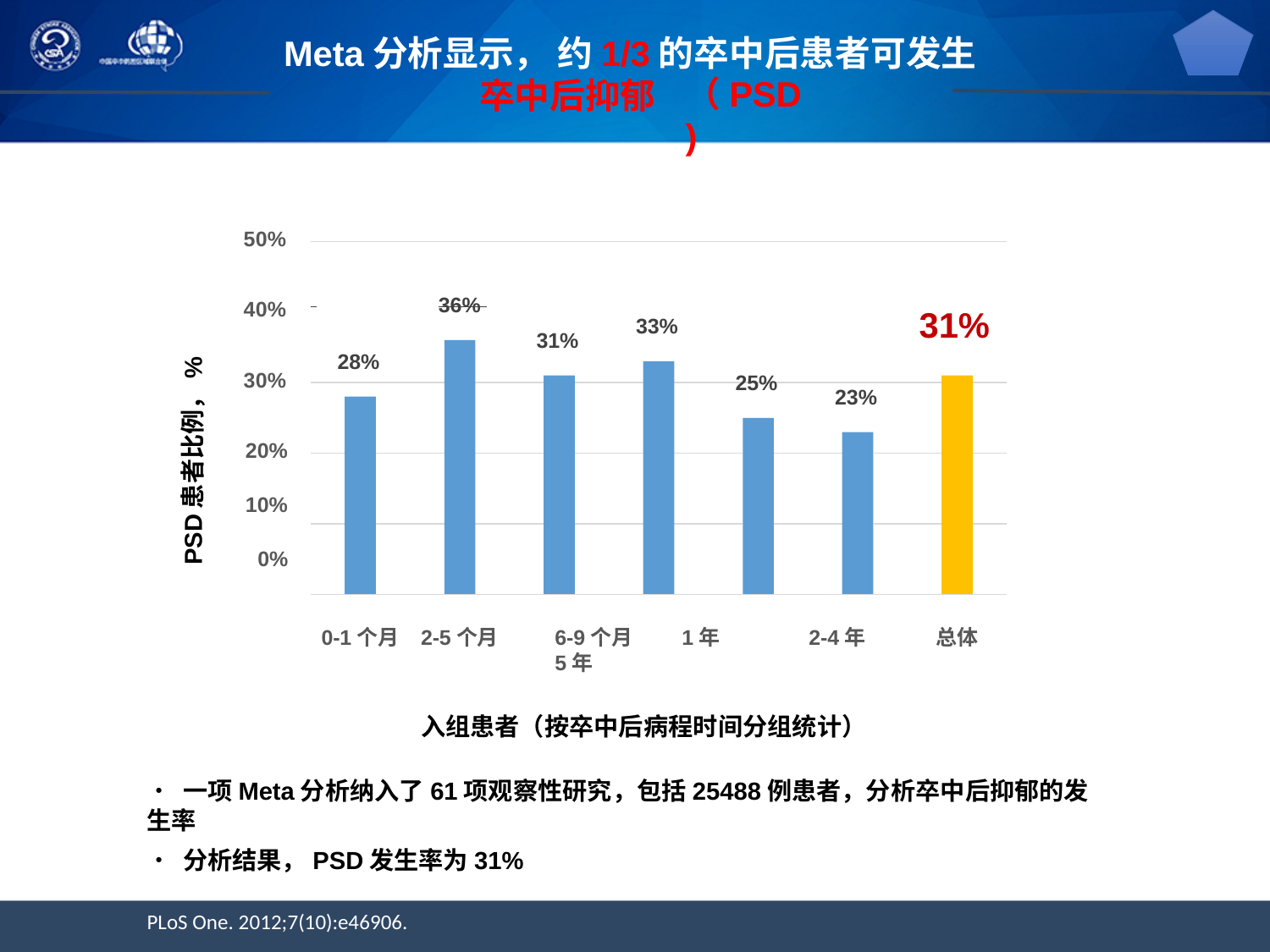

# Meta分析显示， 约1/3的卒中后患者可发生卒中后抑郁
（PSD)

50%

 	36%
40%
PSD患者比例，%
31%
33%
31%

28%

30%
25%

23%

20%

10%

0%

0-1个月
2-5个月	6-9个月	1年	2-4年	5年

入组患者（按卒中后病程时间分组统计）
总体
• 一项Meta分析纳入了61项观察性研究，包括25488例患者，分析卒中后抑郁的发生率
• 分析结果，PSD发生率为31%

PLoS One. 2012;7(10):e46906.
工业设计系